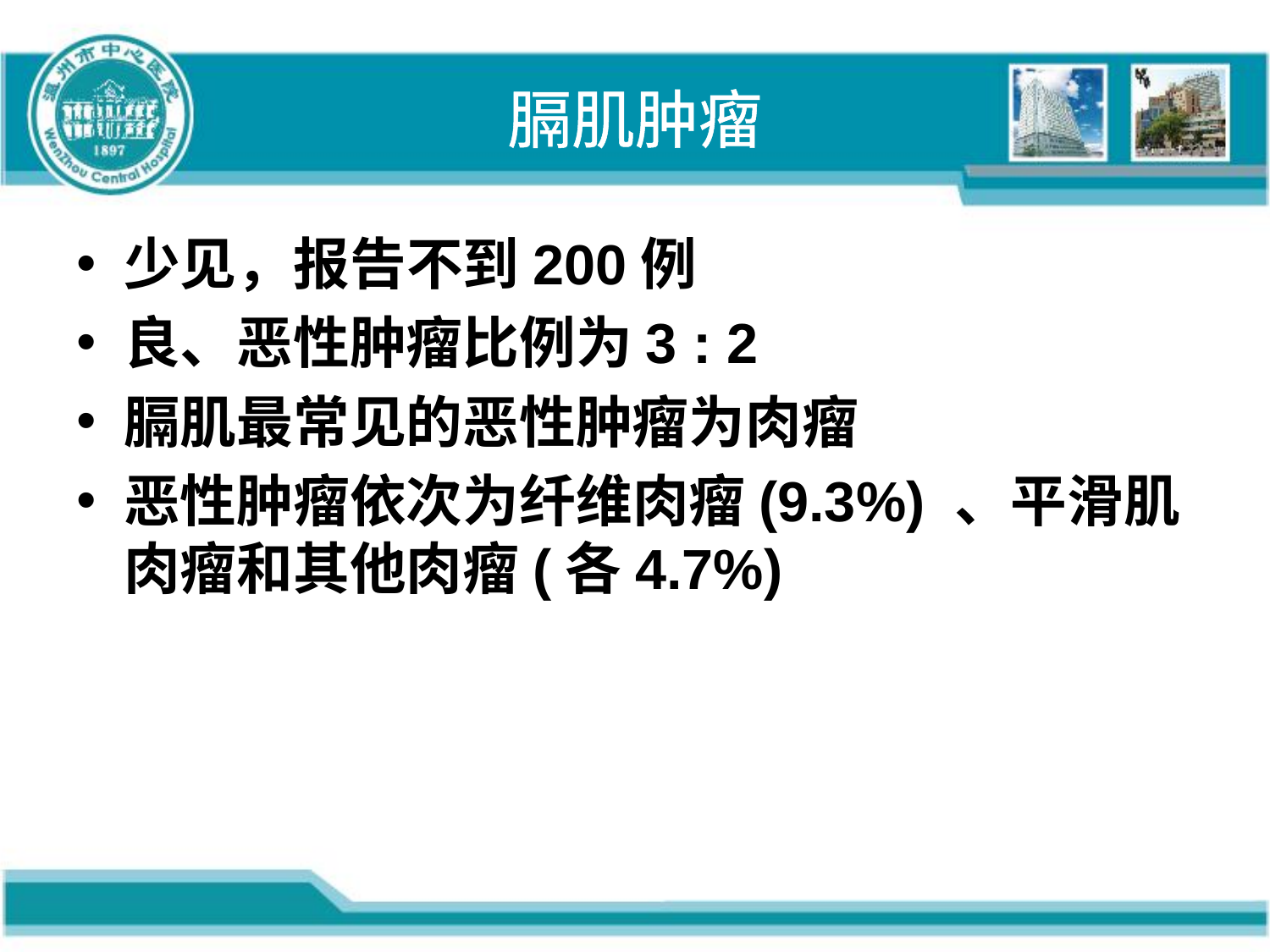

# 膈肌肿瘤
少见，报告不到200例
良、恶性肿瘤比例为3 : 2
膈肌最常见的恶性肿瘤为肉瘤
恶性肿瘤依次为纤维肉瘤(9.3%) 、平滑肌肉瘤和其他肉瘤(各4.7%)